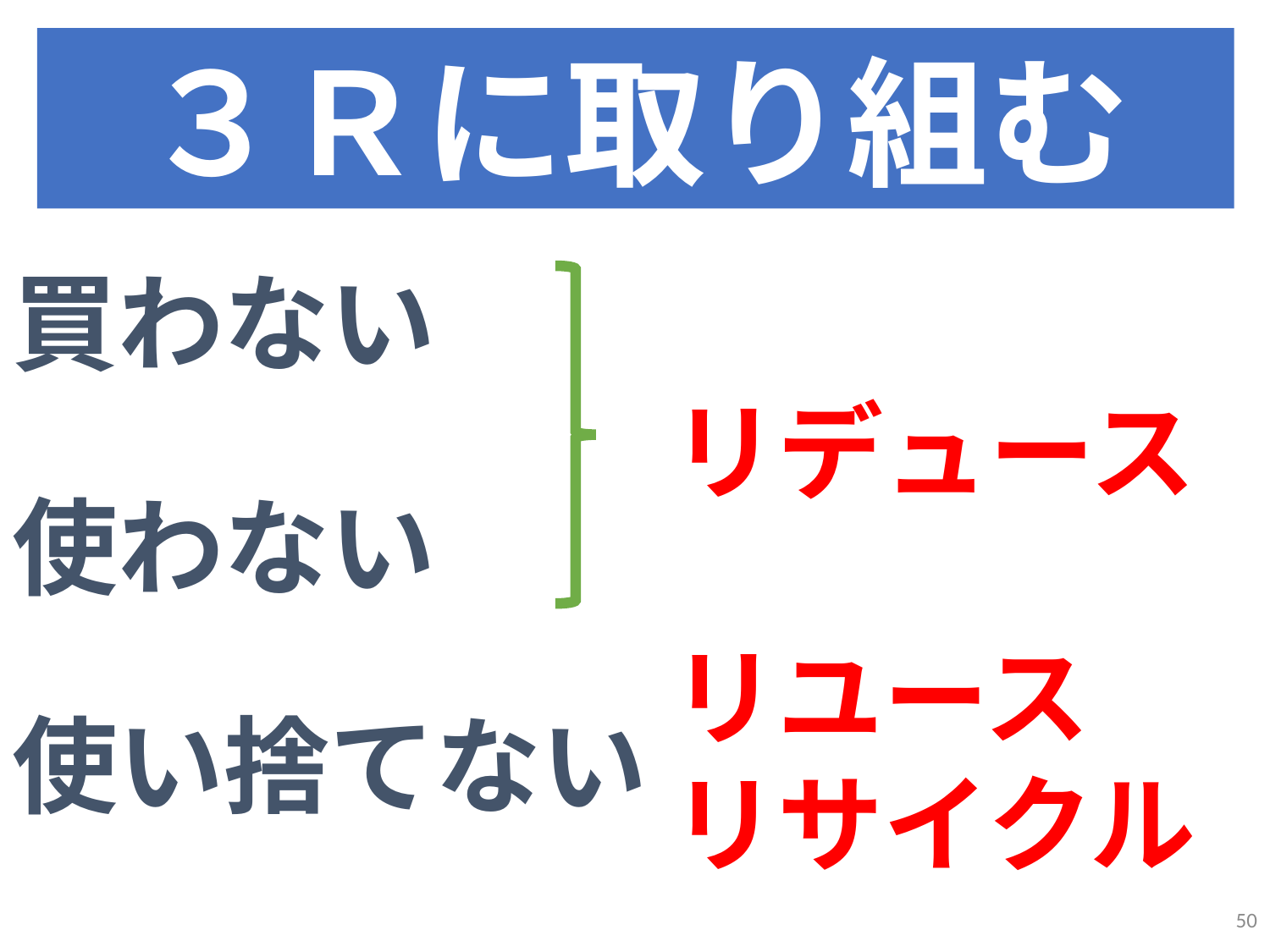

３Ｒに取り組む
買わない

リデュース
使わない
リユース
リサイクル
使い捨てない
50